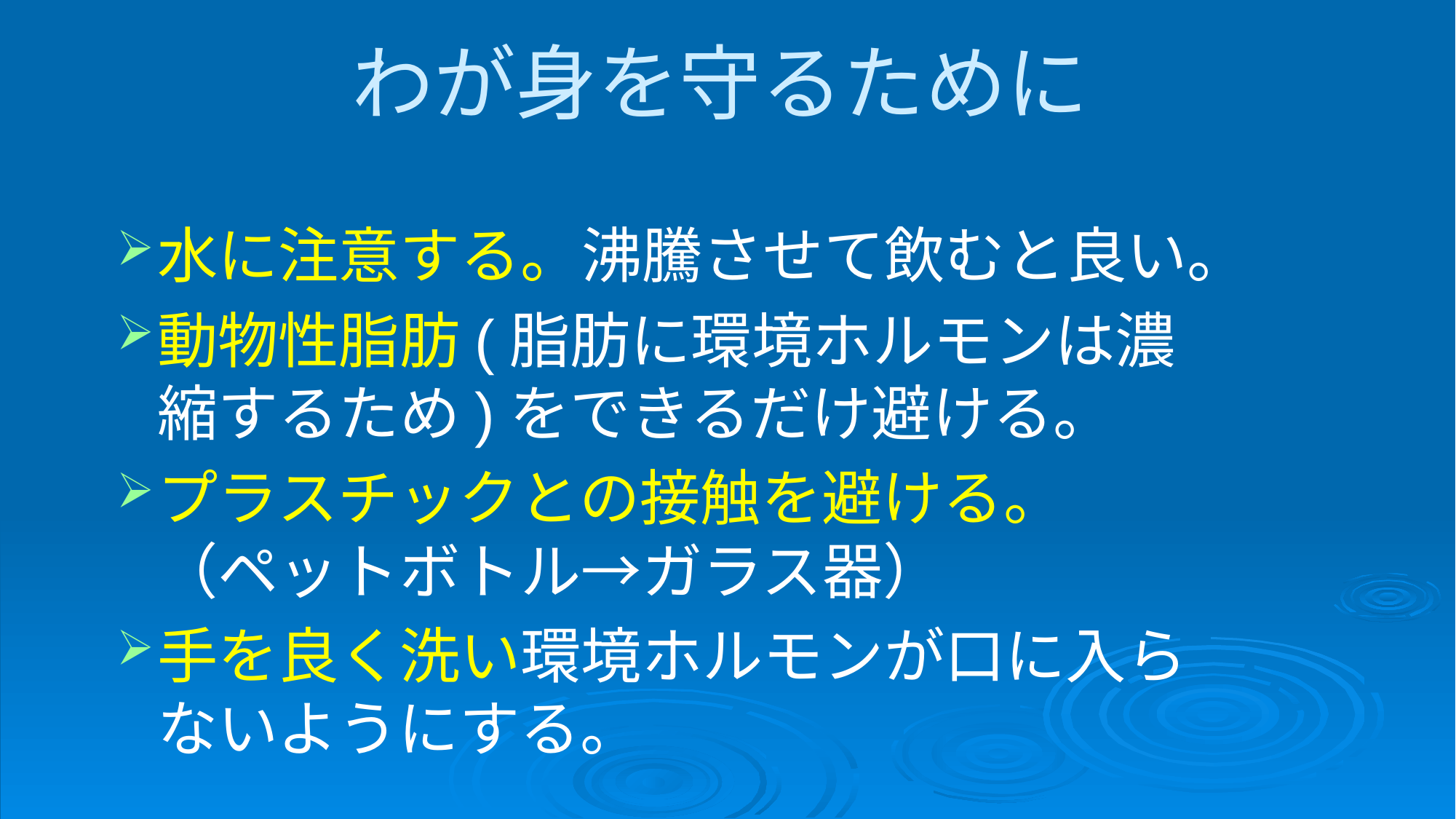

# わが身を守るために
水に注意する。沸騰させて飲むと良い。
動物性脂肪(脂肪に環境ホルモンは濃縮するため)をできるだけ避ける。
プラスチックとの接触を避ける。 （ペットボトル→ガラス器）
手を良く洗い環境ホルモンが口に入らないようにする。